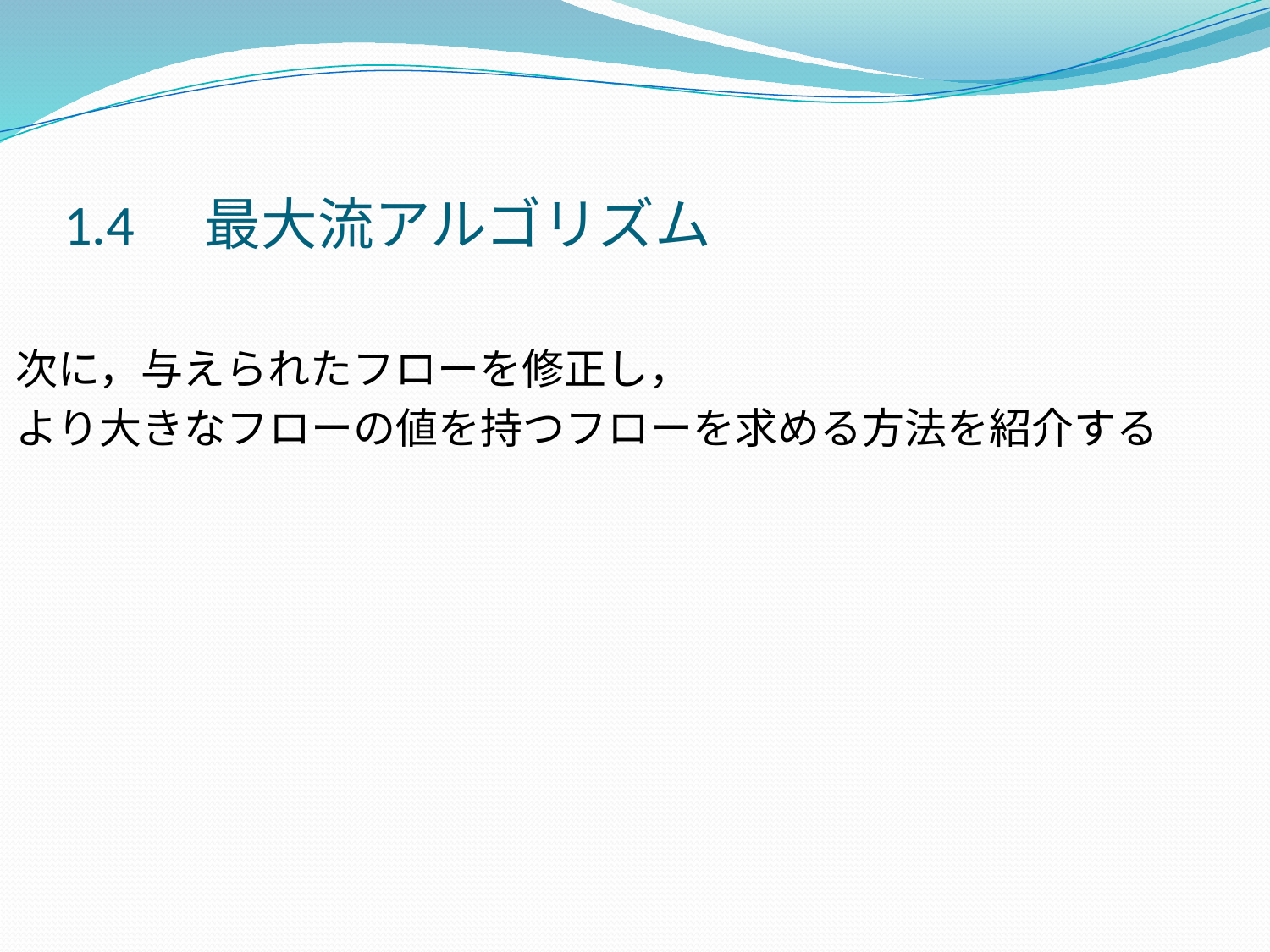

1.4　最大流アルゴリズム

次に，与えられたフローを修正し，
より大きなフローの値を持つフローを求める方法を紹介する

#